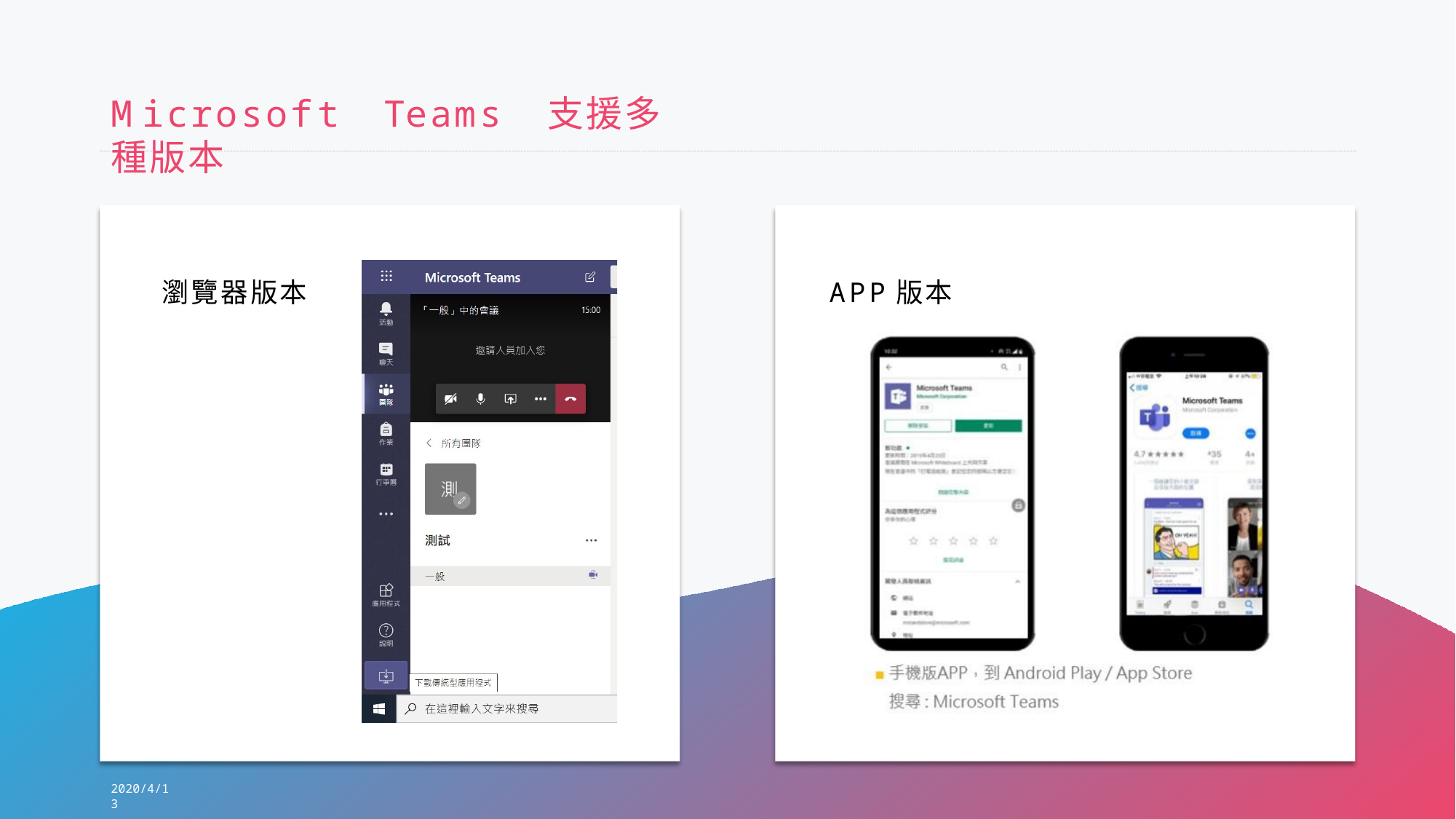

# Microsoft  Teams	支援多種版本

瀏覽器版本

APP版本

2020/4/13